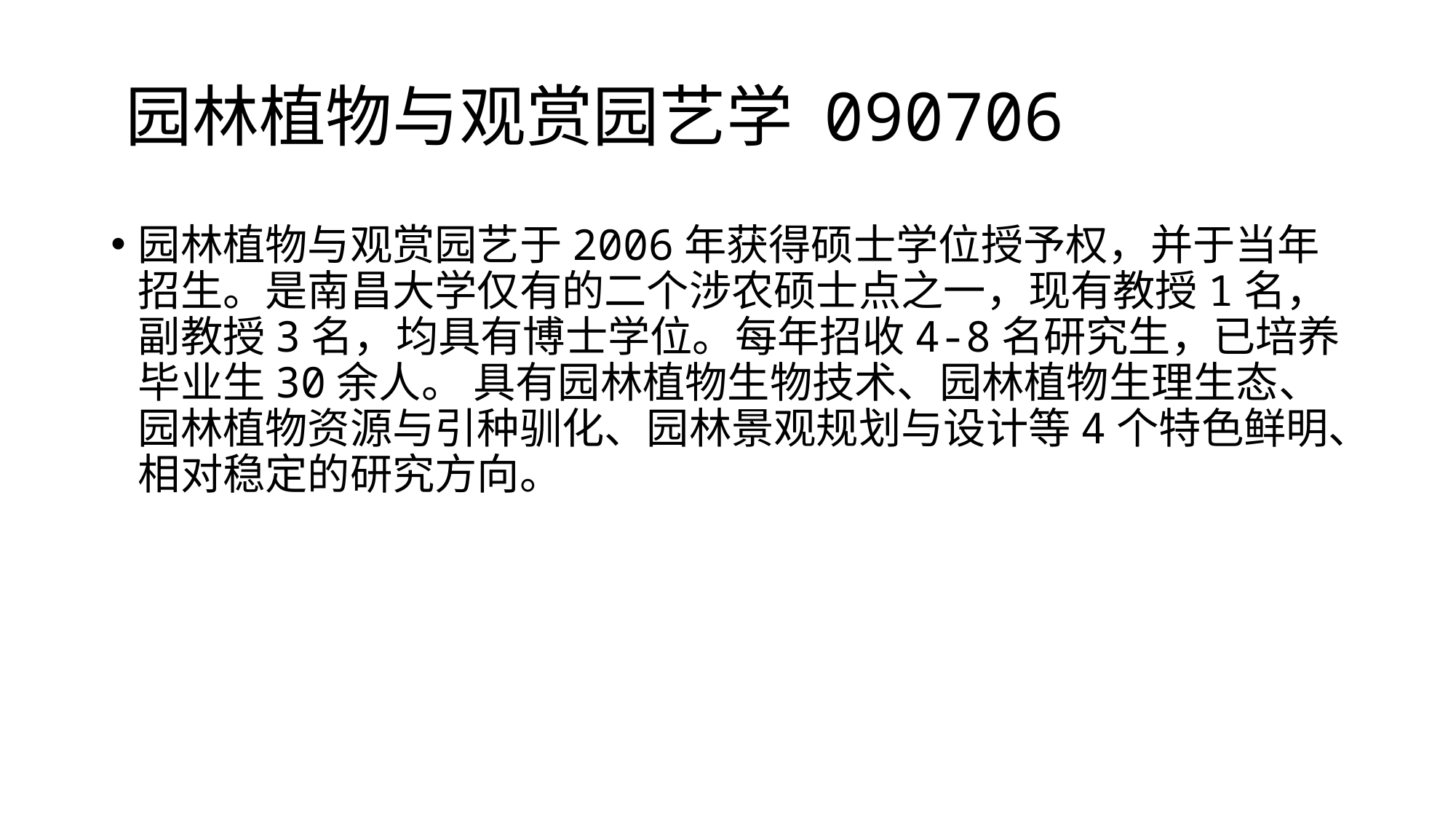

# 园林植物与观赏园艺学 090706
园林植物与观赏园艺于2006年获得硕士学位授予权，并于当年招生。是南昌大学仅有的二个涉农硕士点之一，现有教授1名，副教授3名，均具有博士学位。每年招收4-8名研究生，已培养毕业生30余人。 具有园林植物生物技术、园林植物生理生态、园林植物资源与引种驯化、园林景观规划与设计等4个特色鲜明、相对稳定的研究方向。